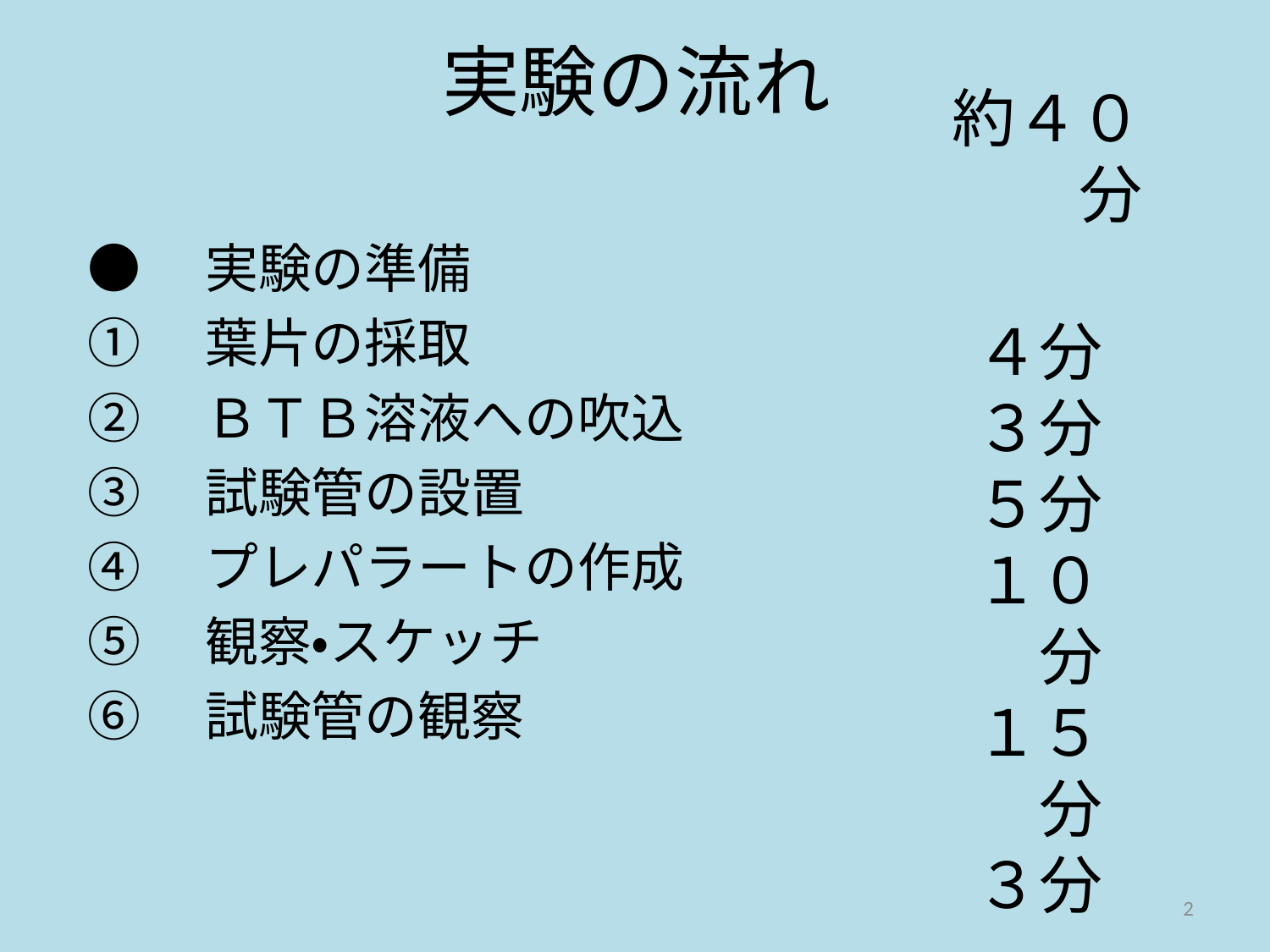

# 実験の流れ
約４０分
●　実験の準備
①　葉片の採取
②　ＢＴＢ溶液への吹込
③　試験管の設置
④　プレパラートの作成
⑤　観察・スケッチ
⑥　試験管の観察
４分
３分
５分
１０分
１５分
３分
2